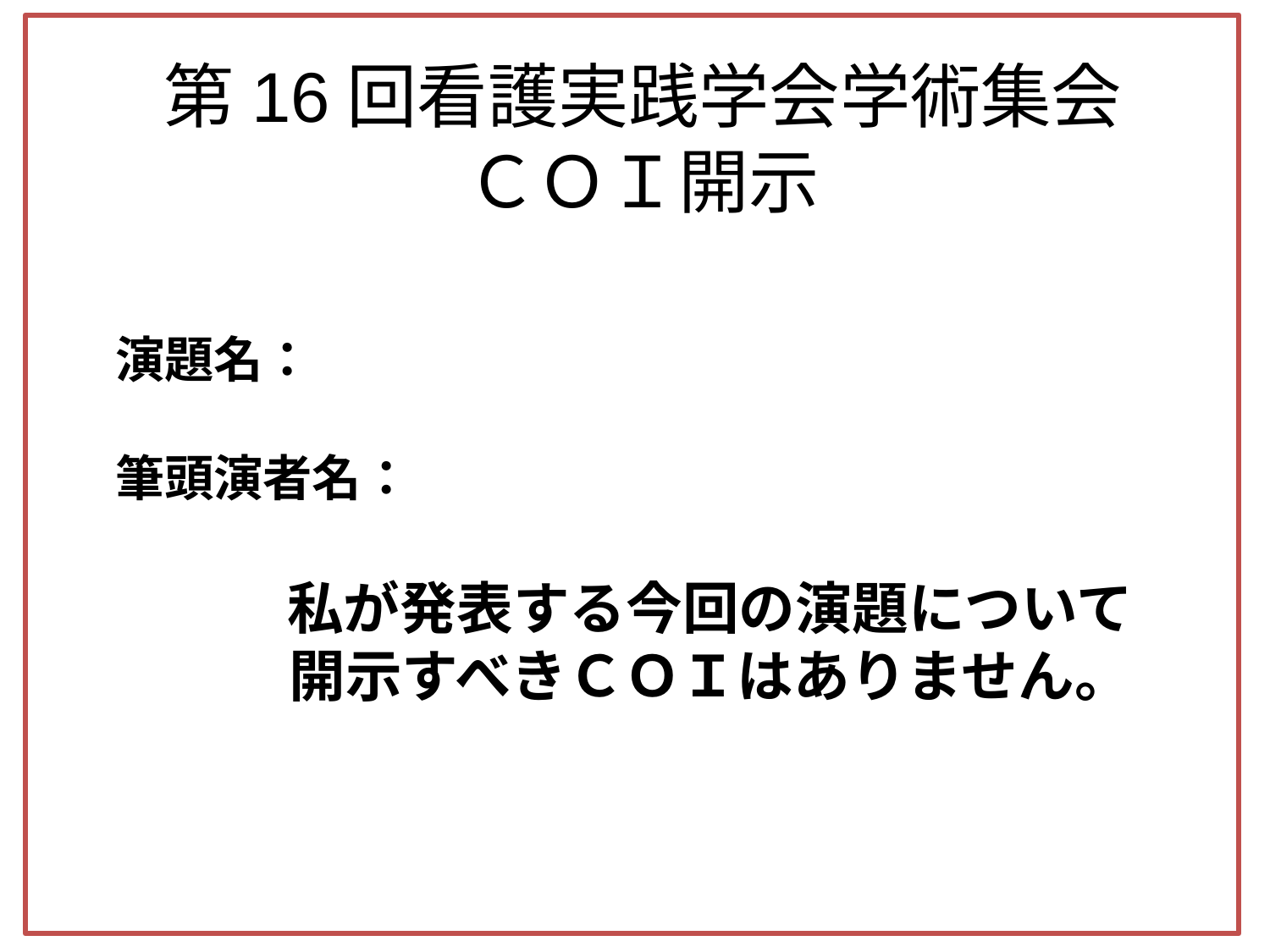

第16回看護実践学会学術集会
ＣＯＩ開示

演題名：

筆頭演者名：
　私が発表する今回の演題について
　開示すべきＣＯＩはありません。